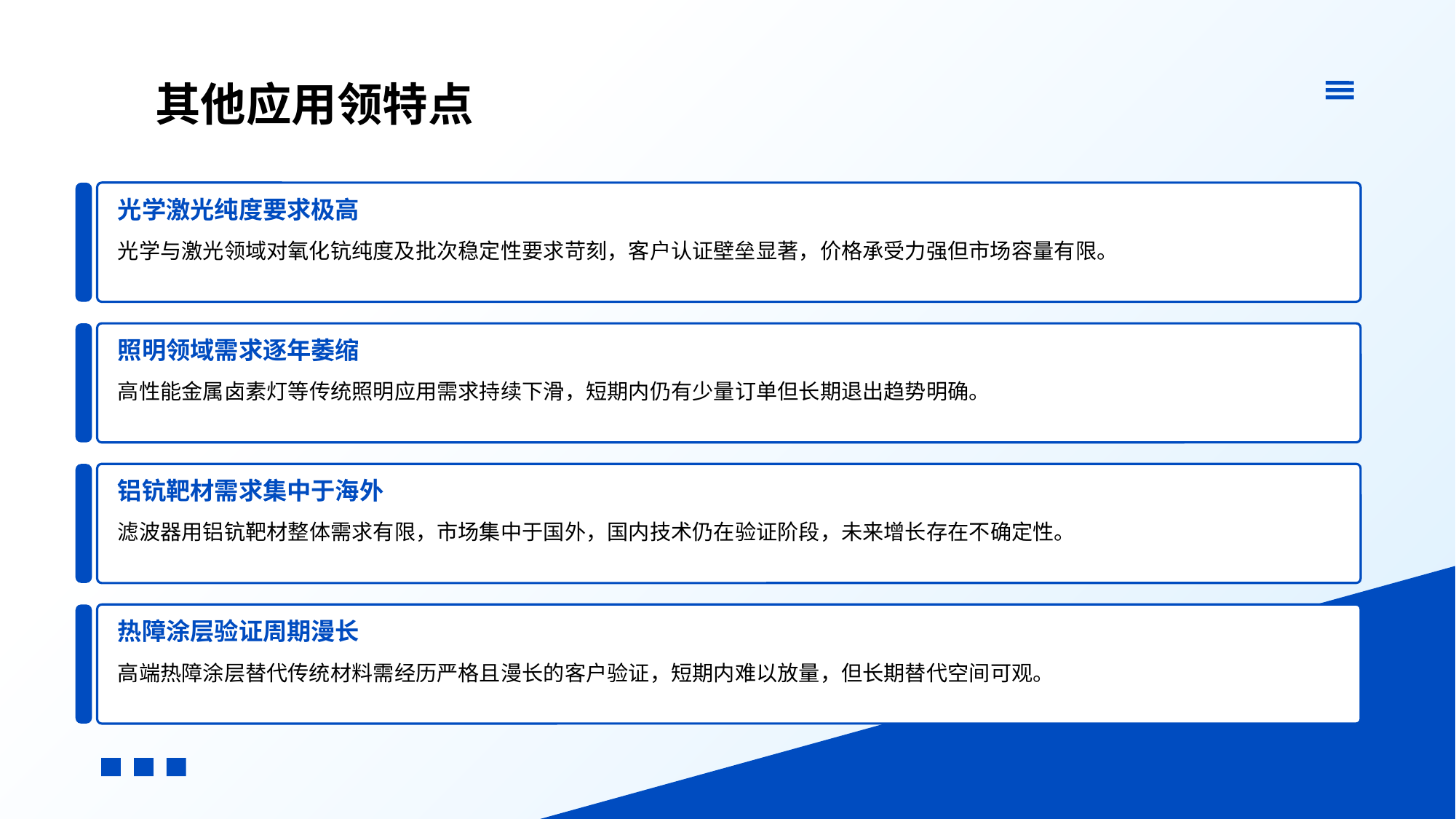

其他应用领特点

光学激光纯度要求极高
光学与激光领域对氧化钪纯度及批次稳定性要求苛刻，客户认证壁垒显著，价格承受力强但市场容量有限。

照明领域需求逐年萎缩
高性能金属卤素灯等传统照明应用需求持续下滑，短期内仍有少量订单但长期退出趋势明确。

铝钪靶材需求集中于海外
滤波器用铝钪靶材整体需求有限，市场集中于国外，国内技术仍在验证阶段，未来增长存在不确定性。

热障涂层验证周期漫长
高端热障涂层替代传统材料需经历严格且漫长的客户验证，短期内难以放量，但长期替代空间可观。